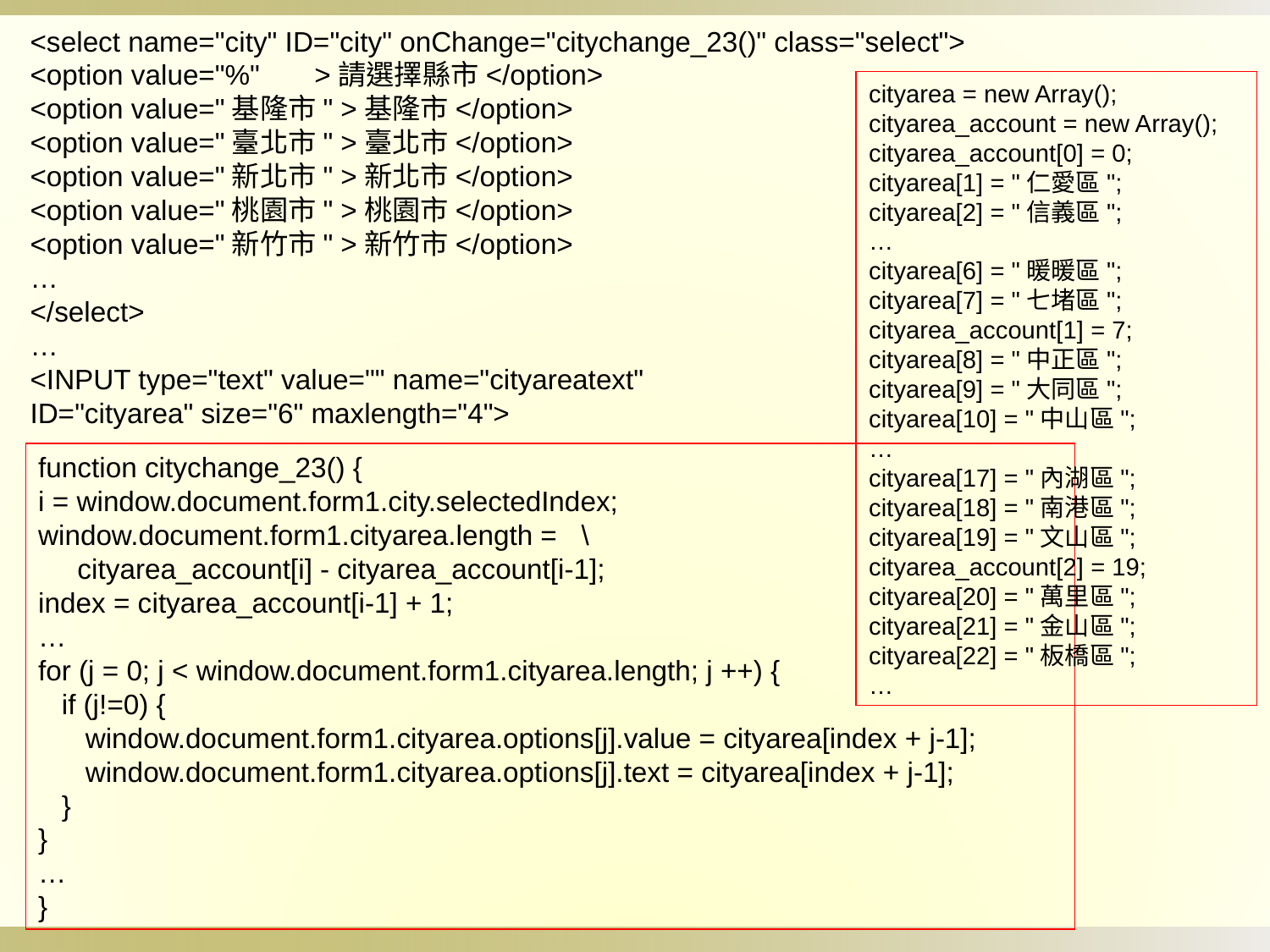

<select name="city" ID="city" onChange="citychange_23()" class="select">
<option value="%"       >請選擇縣市</option>
<option value="基隆市" >基隆市</option>
<option value="臺北市" >臺北市</option>
<option value="新北市" >新北市</option>
<option value="桃園市" >桃園市</option>
<option value="新竹市" >新竹市</option>
…
</select>
…
<INPUT type="text" value="" name="cityareatext"
ID="cityarea" size="6" maxlength="4">
cityarea = new Array();
cityarea_account = new Array();
cityarea_account[0] = 0;
cityarea[1] = "仁愛區";
cityarea[2] = "信義區";
…
cityarea[6] = "暖暖區";
cityarea[7] = "七堵區";
cityarea_account[1] = 7;
cityarea[8] = "中正區";
cityarea[9] = "大同區";
cityarea[10] = "中山區";
…
cityarea[17] = "內湖區";
cityarea[18] = "南港區";
cityarea[19] = "文山區";
cityarea_account[2] = 19;
cityarea[20] = "萬里區";
cityarea[21] = "金山區";
cityarea[22] = "板橋區";
…
function citychange_23() {
i = window.document.form1.city.selectedIndex;
window.document.form1.cityarea.length =   \
     cityarea_account[i] - cityarea_account[i-1];
index = cityarea_account[i-1] + 1;
…
for (j = 0; j < window.document.form1.cityarea.length; j ++) {
   if (j!=0) {
      window.document.form1.cityarea.options[j].value = cityarea[index + j-1];
      window.document.form1.cityarea.options[j].text = cityarea[index + j-1];
   }
}
…
}